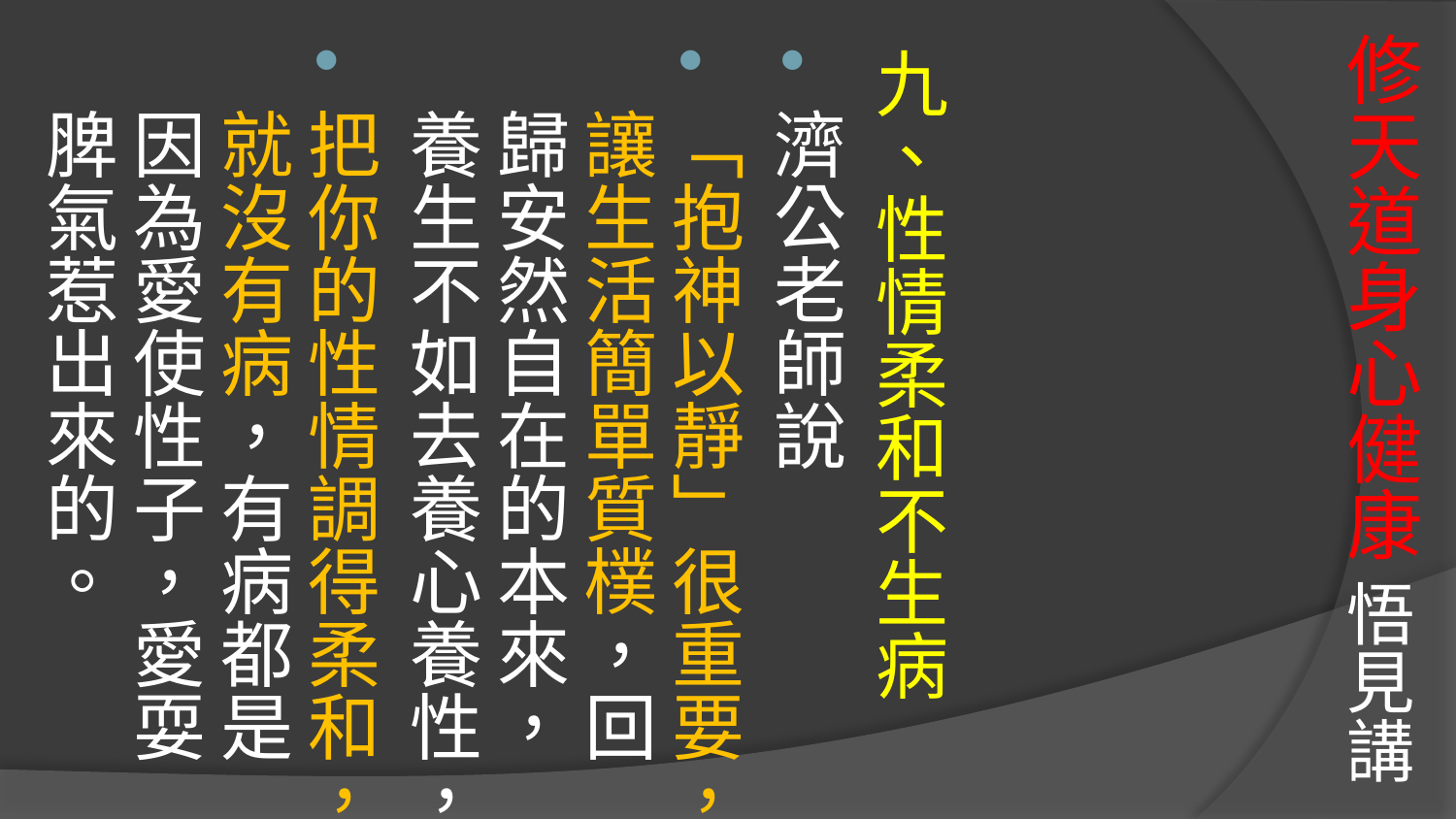

# 修天道身心健康 悟見講
九、性情柔和不生病
濟公老師說
「抱神以靜」很重要，讓生活簡單質樸，回歸安然自在的本來，養生不如去養心養性，
把你的性情調得柔和，就沒有病，有病都是因為愛使性子，愛耍脾氣惹出來的。